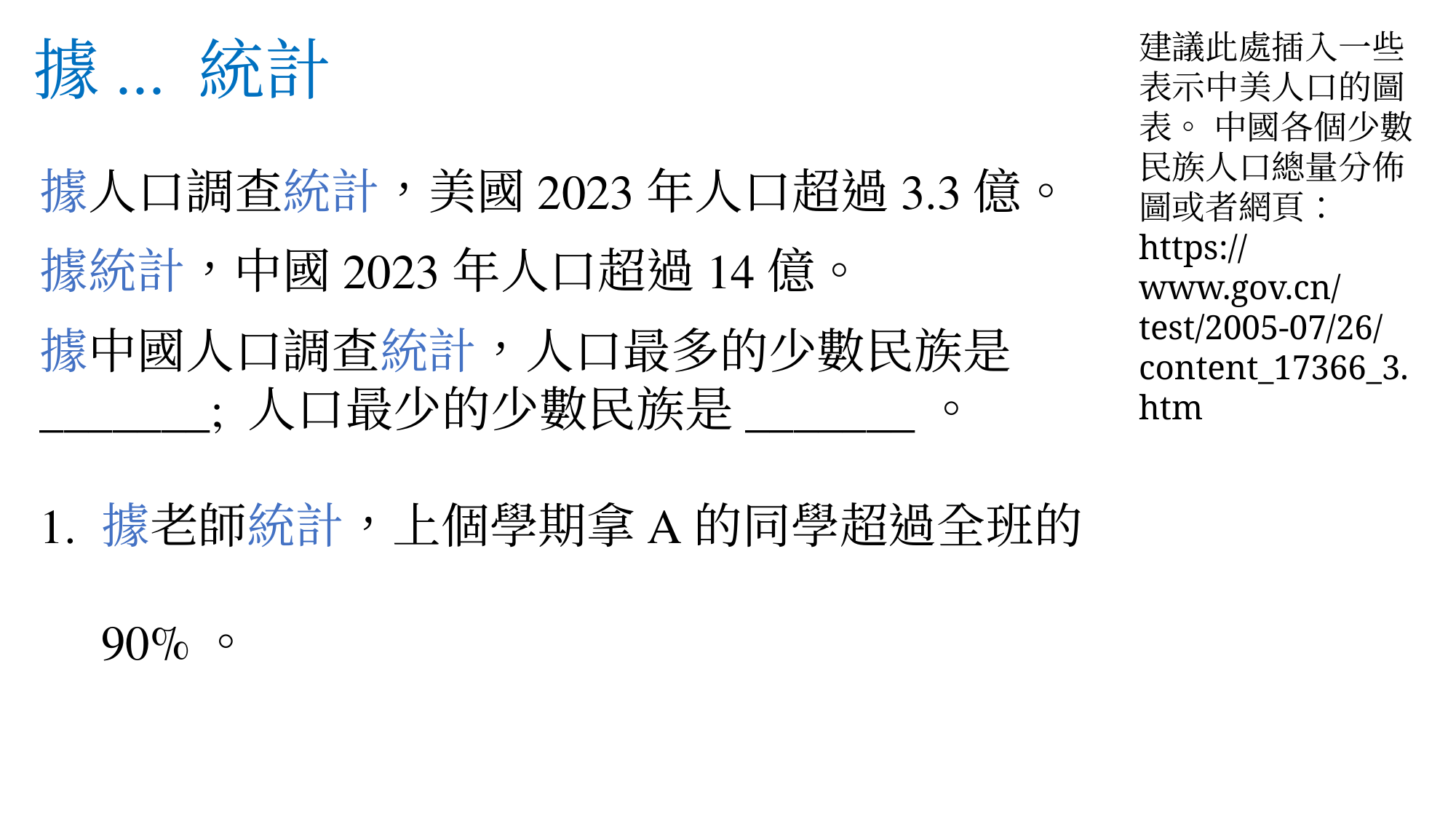

# 據... 統計
建議此處插入一些表示中美人口的圖表。 中國各個少數民族人口總量分佈圖或者網頁：
https://www.gov.cn/test/2005-07/26/content_17366_3.htm
據人口調查統計，美國2023年人口超過3.3億。
據統計，中國2023年人口超過14億。
據中國人口調查統計，人口最多的少數民族是_______; 人口最少的少數民族是_______。
據老師統計，上個學期拿A的同學超過全班的90%。